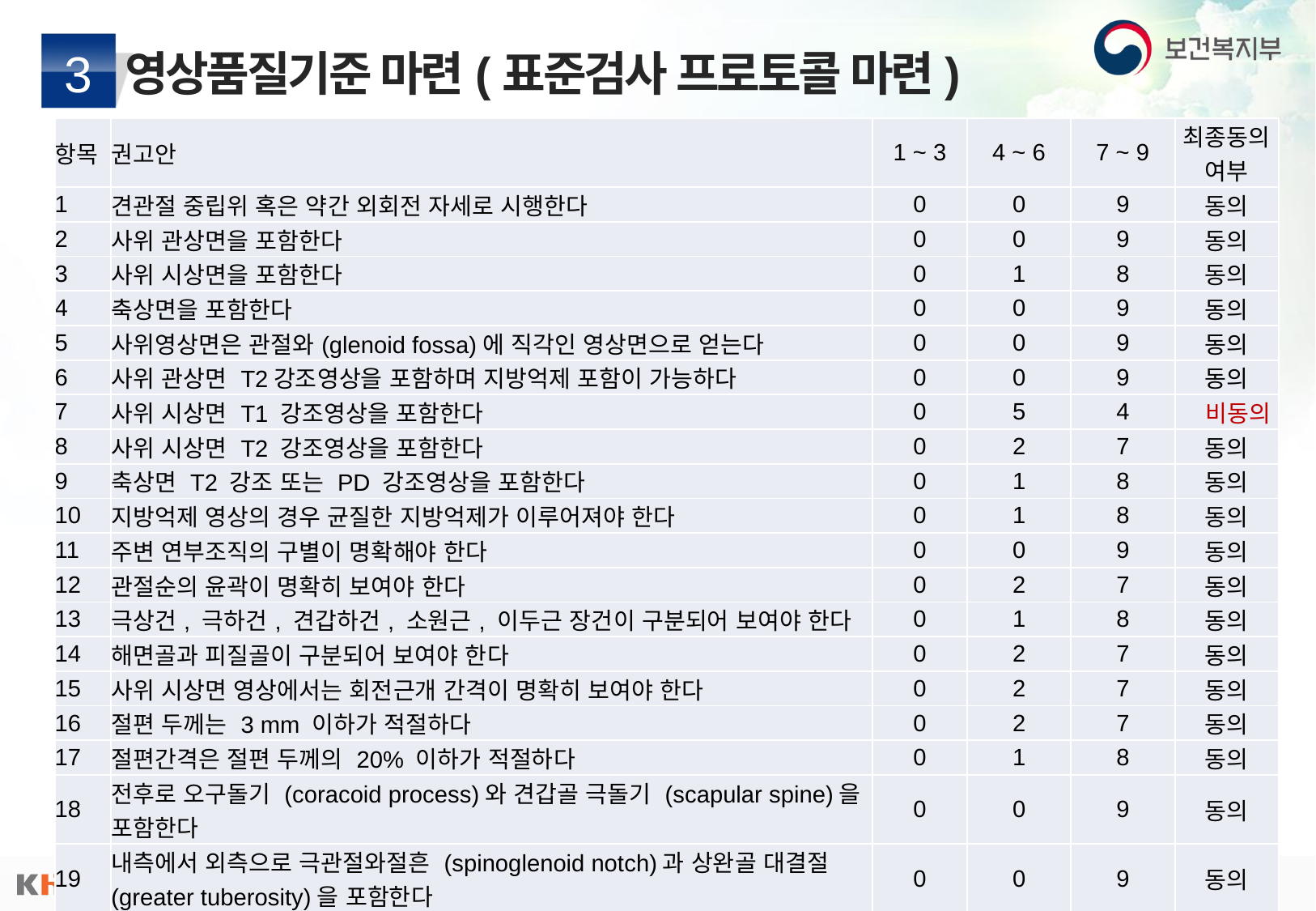

# 영상품질기준 마련(표준검사 프로토콜 마련)
3
| 항목 | 권고안 | 1 ~ 3 | 4 ~ 6 | 7 ~ 9 | 최종동의여부 |
| --- | --- | --- | --- | --- | --- |
| 1 | 견관절 중립위 혹은 약간 외회전 자세로 시행한다 | 0 | 0 | 9 | 동의 |
| 2 | 사위 관상면을 포함한다 | 0 | 0 | 9 | 동의 |
| 3 | 사위 시상면을 포함한다 | 0 | 1 | 8 | 동의 |
| 4 | 축상면을 포함한다 | 0 | 0 | 9 | 동의 |
| 5 | 사위영상면은 관절와(glenoid fossa)에 직각인 영상면으로 얻는다 | 0 | 0 | 9 | 동의 |
| 6 | 사위 관상면 T2강조영상을 포함하며 지방억제 포함이 가능하다 | 0 | 0 | 9 | 동의 |
| 7 | 사위 시상면 T1 강조영상을 포함한다 | 0 | 5 | 4 | 비동의 |
| 8 | 사위 시상면 T2 강조영상을 포함한다 | 0 | 2 | 7 | 동의 |
| 9 | 축상면 T2 강조 또는 PD 강조영상을 포함한다 | 0 | 1 | 8 | 동의 |
| 10 | 지방억제 영상의 경우 균질한 지방억제가 이루어져야 한다 | 0 | 1 | 8 | 동의 |
| 11 | 주변 연부조직의 구별이 명확해야 한다 | 0 | 0 | 9 | 동의 |
| 12 | 관절순의 윤곽이 명확히 보여야 한다 | 0 | 2 | 7 | 동의 |
| 13 | 극상건, 극하건, 견갑하건, 소원근, 이두근 장건이 구분되어 보여야 한다 | 0 | 1 | 8 | 동의 |
| 14 | 해면골과 피질골이 구분되어 보여야 한다 | 0 | 2 | 7 | 동의 |
| 15 | 사위 시상면 영상에서는 회전근개 간격이 명확히 보여야 한다 | 0 | 2 | 7 | 동의 |
| 16 | 절편 두께는 3 mm 이하가 적절하다 | 0 | 2 | 7 | 동의 |
| 17 | 절편간격은 절편 두께의 20% 이하가 적절하다 | 0 | 1 | 8 | 동의 |
| 18 | 전후로 오구돌기 (coracoid process)와 견갑골 극돌기 (scapular spine)을 포함한다 | 0 | 0 | 9 | 동의 |
| 19 | 내측에서 외측으로 극관절와절흔 (spinoglenoid notch)과 상완골 대결절 (greater tuberosity)을 포함한다 | 0 | 0 | 9 | 동의 |
| 20 | 상하로 견봉쇄골관절 (acromioclavicular joint)과 액와 함요 (axillary recess)를 포함한다 | 0 | 1 | 8 | 동의 |
| 21 | 필요에 따라 직접 또는 간접 자기공명관절조영술을 시행할 수 있다 | 0 | 1 | 8 | 동의 |